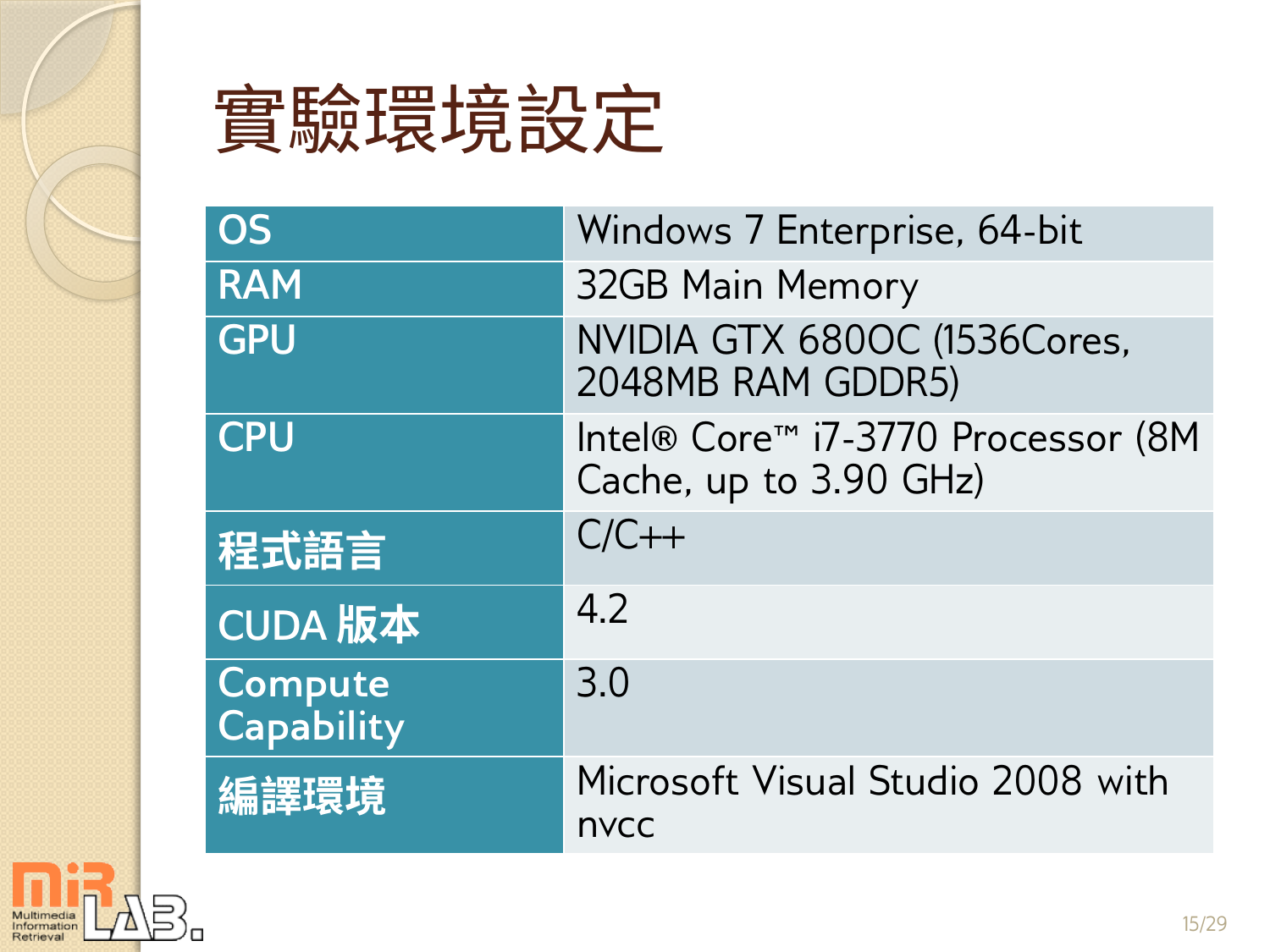

# 實驗環境設定
| OS | Windows 7 Enterprise, 64-bit |
| --- | --- |
| RAM | 32GB Main Memory |
| GPU | NVIDIA GTX 680OC (1536Cores, 2048MB RAM GDDR5) |
| CPU | Intel® Core™ i7-3770 Processor (8M Cache, up to 3.90 GHz) |
| 程式語言 | C/C++ |
| CUDA版本 | 4.2 |
| Compute Capability | 3.0 |
| 編譯環境 | Microsoft Visual Studio 2008 with nvcc |